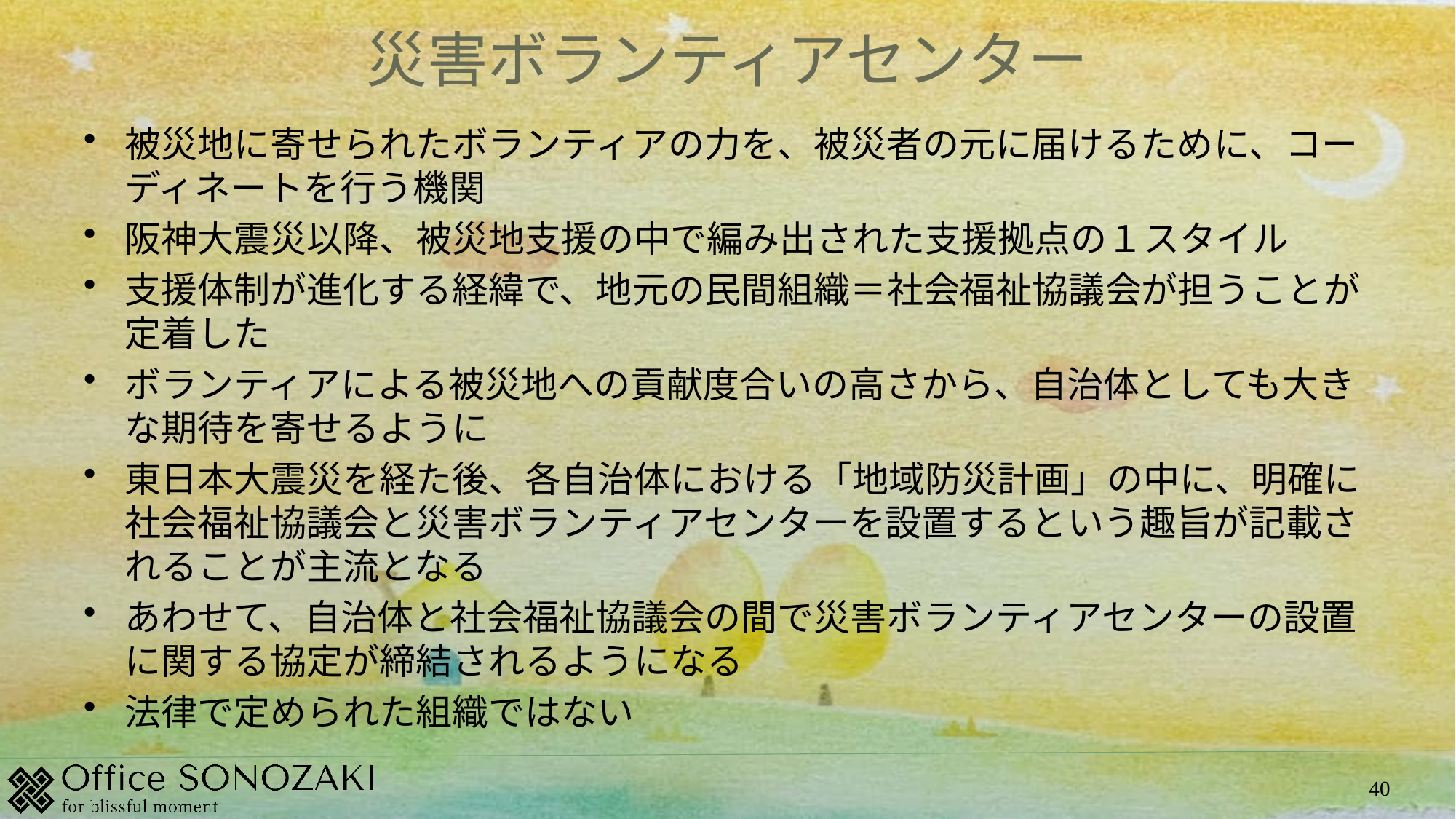

災害ボランティアセンター
被災地に寄せられたボランティアの力を、被災者の元に届けるために、コーディネートを行う機関
阪神大震災以降、被災地支援の中で編み出された支援拠点の１スタイル
支援体制が進化する経緯で、地元の民間組織＝社会福祉協議会が担うことが定着した
ボランティアによる被災地への貢献度合いの高さから、自治体としても大きな期待を寄せるように
東日本大震災を経た後、各自治体における「地域防災計画」の中に、明確に社会福祉協議会と災害ボランティアセンターを設置するという趣旨が記載されることが主流となる
あわせて、自治体と社会福祉協議会の間で災害ボランティアセンターの設置に関する協定が締結されるようになる
法律で定められた組織ではない

40